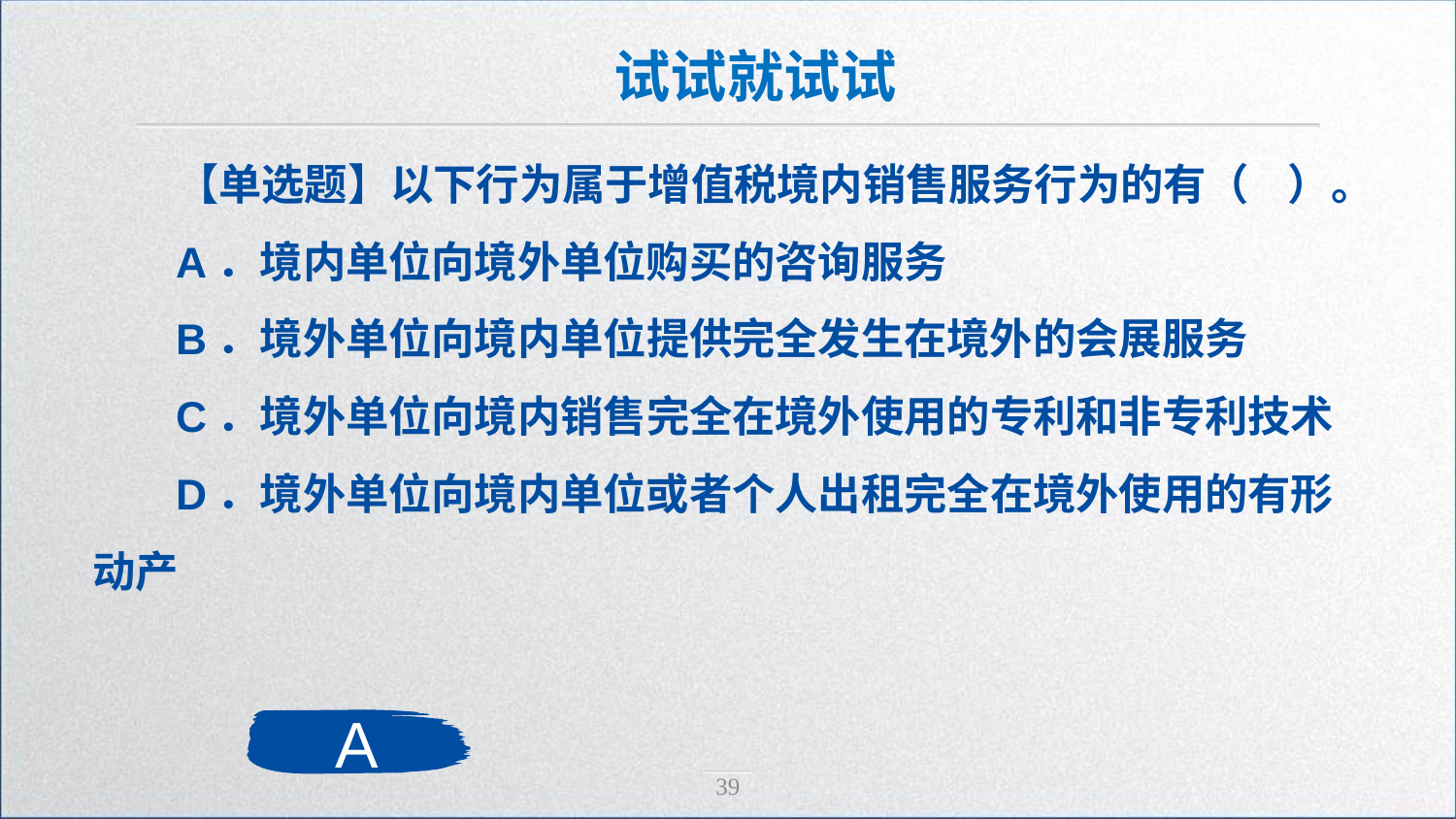

试试就试试
【单选题】以下行为属于增值税境内销售服务行为的有（    ）。
A．境内单位向境外单位购买的咨询服务
B．境外单位向境内单位提供完全发生在境外的会展服务
C．境外单位向境内销售完全在境外使用的专利和非专利技术
D．境外单位向境内单位或者个人出租完全在境外使用的有形动产

A
39